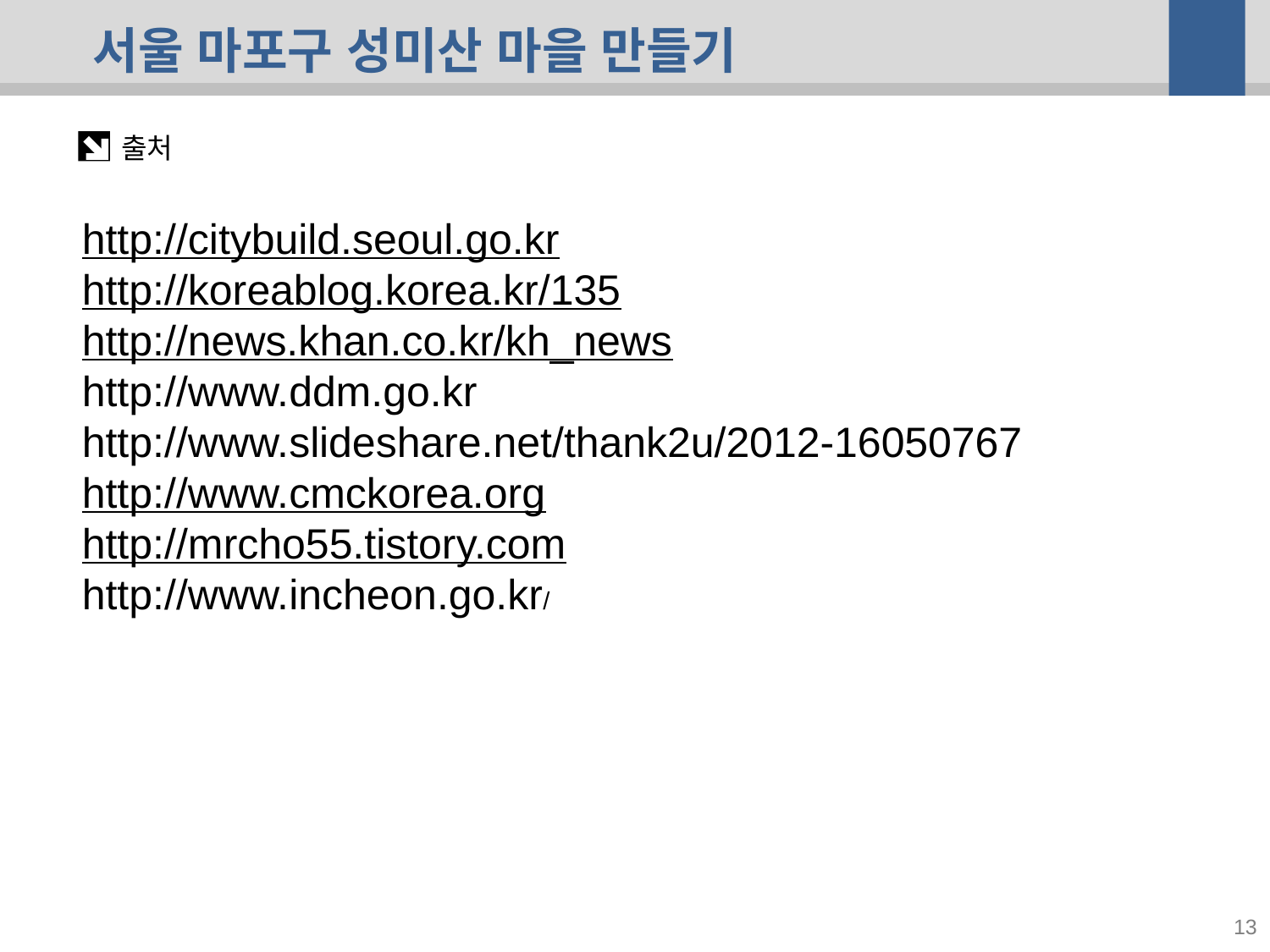

서울 마포구 성미산 마을 만들기

출처

http://citybuild.seoul.go.kr
http://koreablog.korea.kr/135
http://news.khan.co.kr/kh_news
http://www.ddm.go.kr
http://www.slideshare.net/thank2u/2012-16050767
http://www.cmckorea.org
http://mrcho55.tistory.com
http://www.incheon.go.kr/